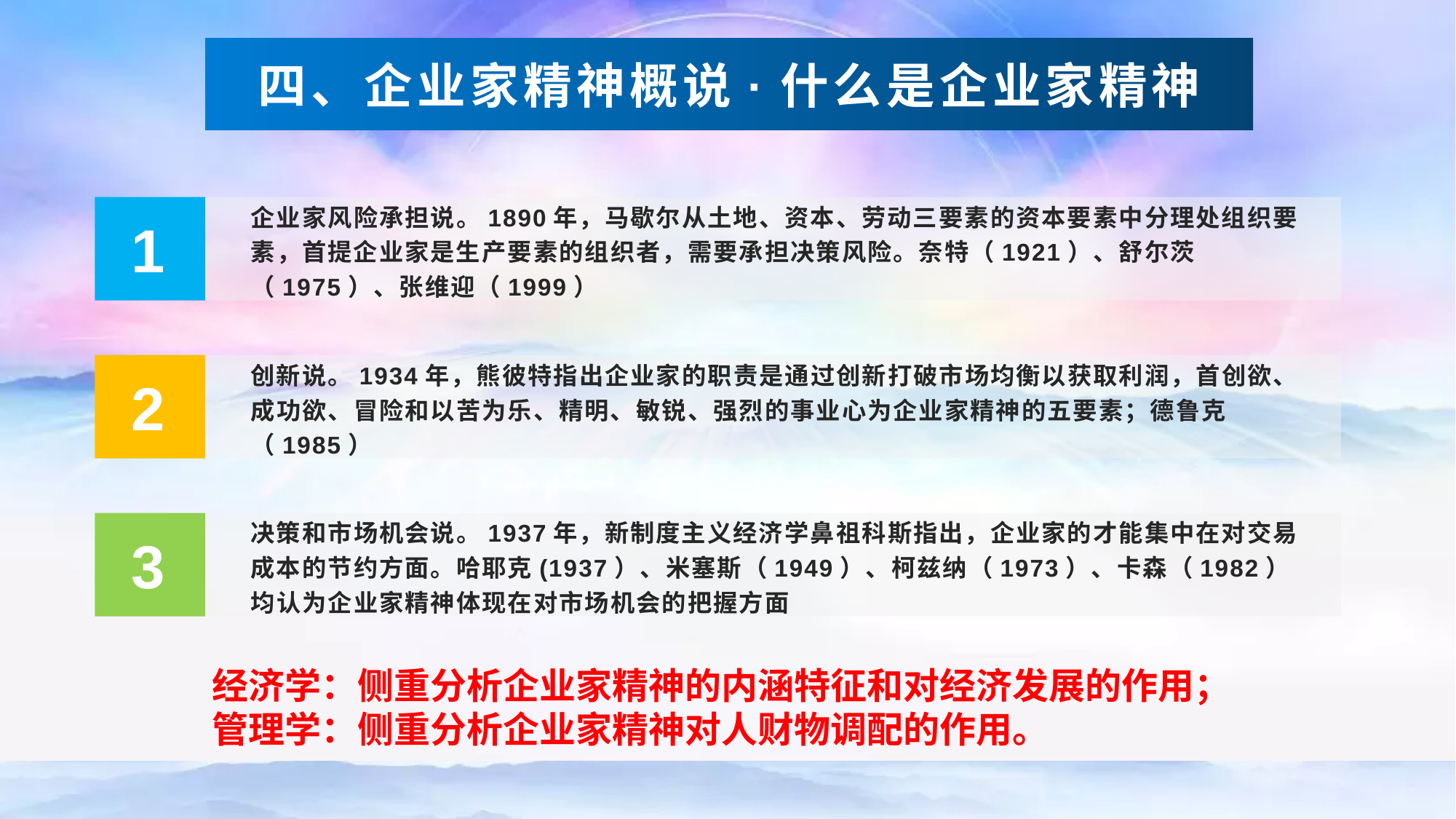

四、企业家精神概说·什么是企业家精神

企业家风险承担说。1890年，马歇尔从土地、资本、劳动三要素的资本要素中分理处组织要素，首提企业家是生产要素的组织者，需要承担决策风险。奈特（1921）、舒尔茨（1975）、张维迎（1999）
1

创新说。1934年，熊彼特指出企业家的职责是通过创新打破市场均衡以获取利润，首创欲、成功欲、冒险和以苦为乐、精明、敏锐、强烈的事业心为企业家精神的五要素；德鲁克（1985）
2

决策和市场机会说。1937年，新制度主义经济学鼻祖科斯指出，企业家的才能集中在对交易成本的节约方面。哈耶克(1937）、米塞斯（1949）、柯兹纳（1973）、卡森（1982）均认为企业家精神体现在对市场机会的把握方面
3
经济学：侧重分析企业家精神的内涵特征和对经济发展的作用；
管理学：侧重分析企业家精神对人财物调配的作用。
29